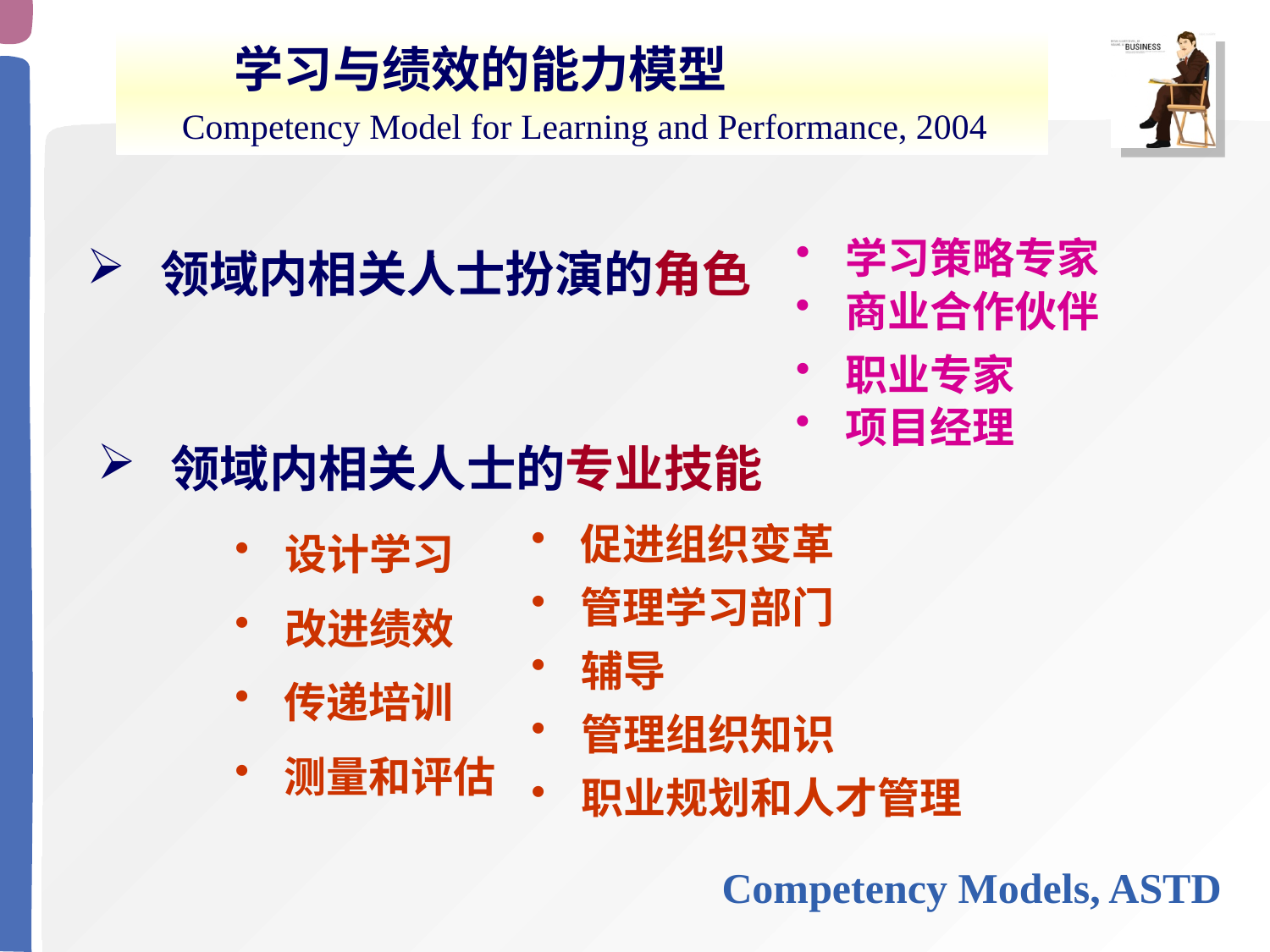

学习与绩效的能力模型
     Competency Model for Learning and Performance, 2004
 学习策略专家
  领域内相关人士扮演的角色

 商业合作伙伴
 职业专家
 项目经理
  领域内相关人士的专业技能
 促进组织变革
 设计学习
 管理学习部门
 改进绩效
 辅导
 传递培训
 管理组织知识
 测量和评估
 职业规划和人才管理
# Competency Models, ASTD